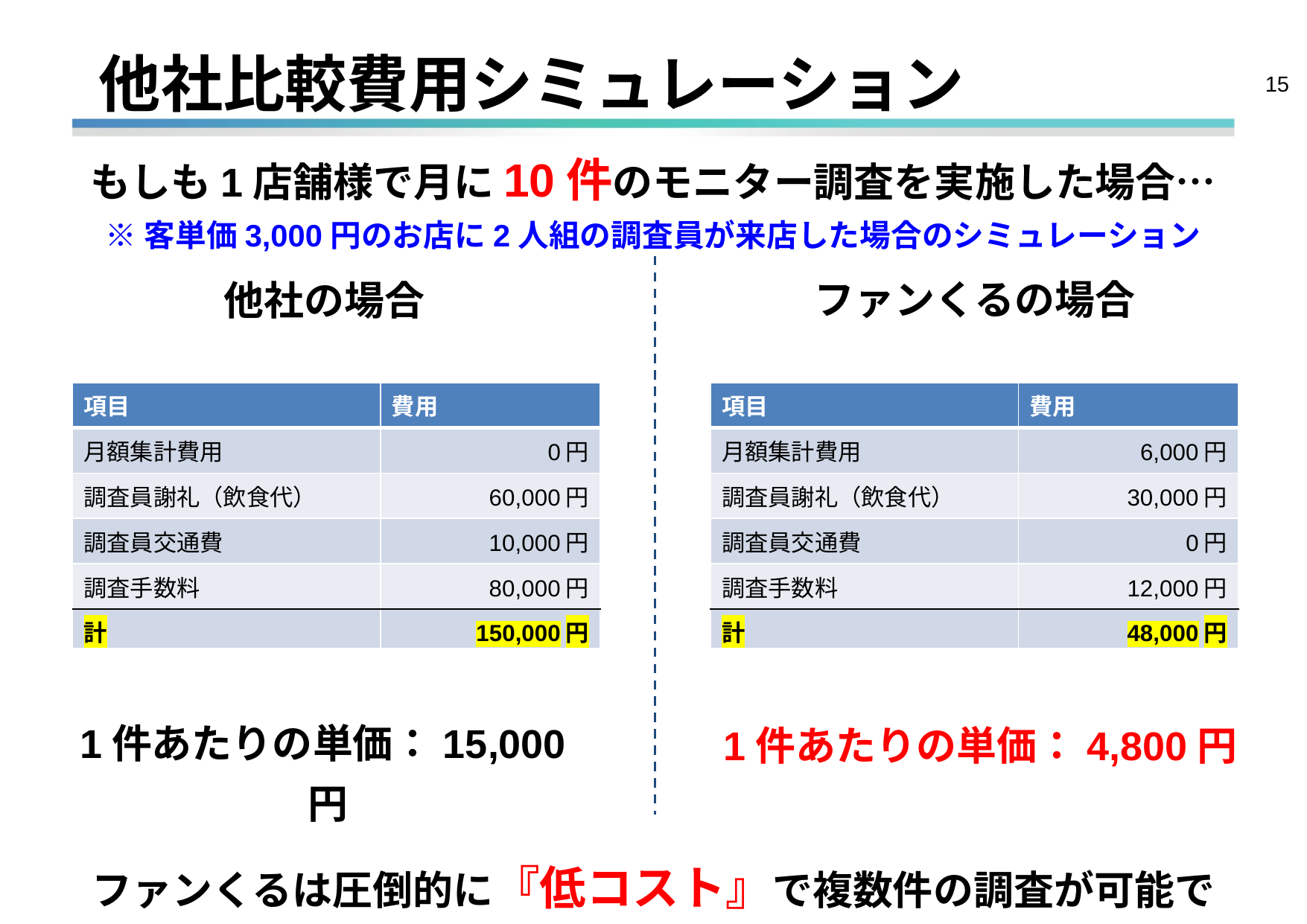

他社比較費用シミュレーション
15
もしも1店舗様で月に10件のモニター調査を実施した場合…
※客単価3,000円のお店に2人組の調査員が来店した場合のシミュレーション
ファンくるの場合
他社の場合
| 項目 | 費用 |
| --- | --- |
| 月額集計費用 | 0円 |
| 調査員謝礼（飲食代） | 60,000円 |
| 調査員交通費 | 10,000円 |
| 調査手数料 | 80,000円 |
| 計 | 150,000円 |
| 項目 | 費用 |
| --- | --- |
| 月額集計費用 | 6,000円 |
| 調査員謝礼（飲食代） | 30,000円 |
| 調査員交通費 | 0円 |
| 調査手数料 | 12,000円 |
| 計 | 48,000円 |
1件あたりの単価：15,000円
1件あたりの単価：4,800円
ファンくるは圧倒的に『低コスト』で複数件の調査が可能です！